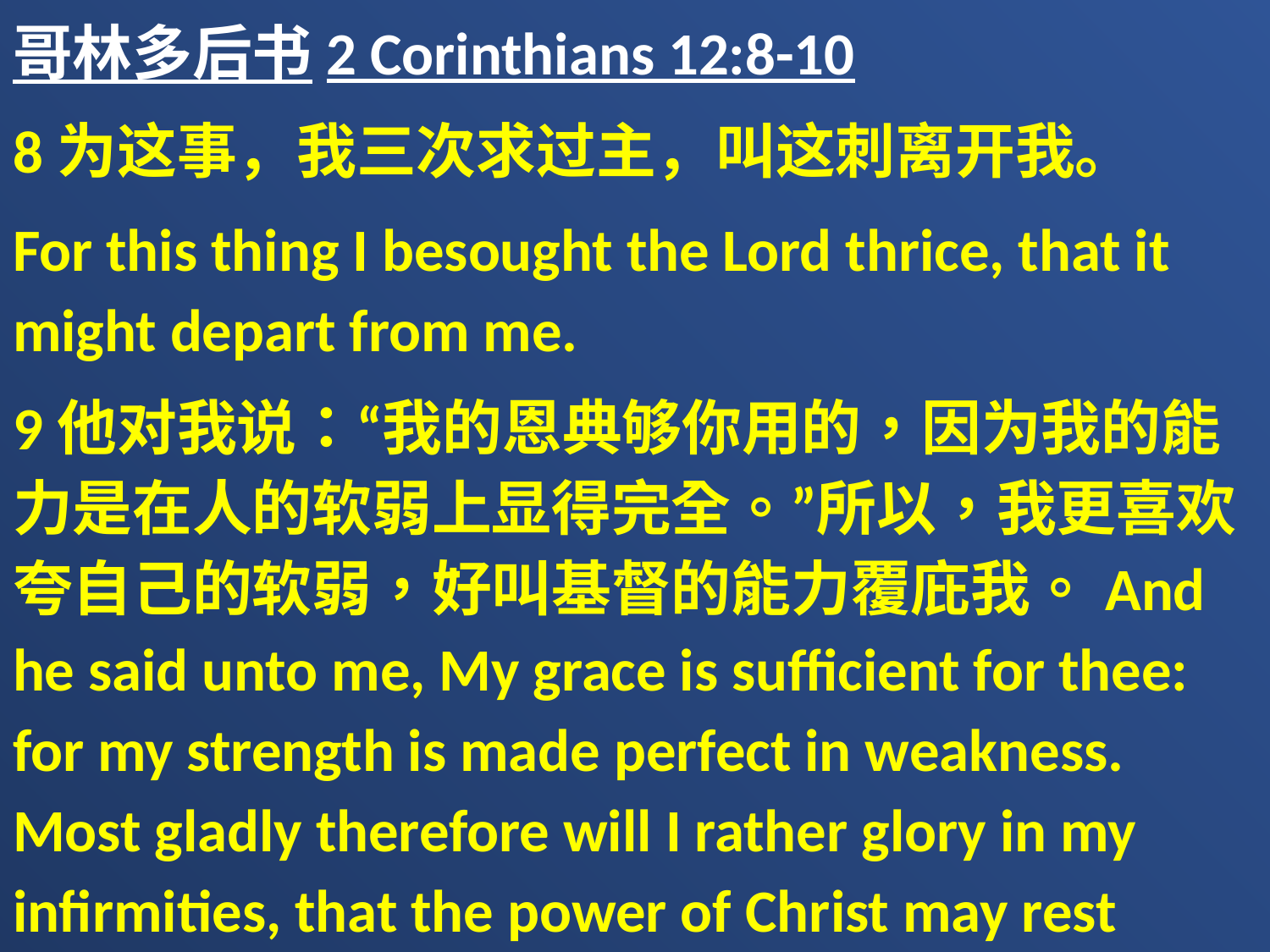

哥林多后书2 Corinthians 12:8-10
8为这事，我三次求过主，叫这刺离开我。
For this thing I besought the Lord thrice, that it might depart from me.
9他对我说：“我的恩典够你用的，因为我的能力是在人的软弱上显得完全。”所以，我更喜欢夸自己的软弱，好叫基督的能力覆庇我。And he said unto me, My grace is sufficient for thee: for my strength is made perfect in weakness. Most gladly therefore will I rather glory in my infirmities, that the power of Christ may rest upon me.